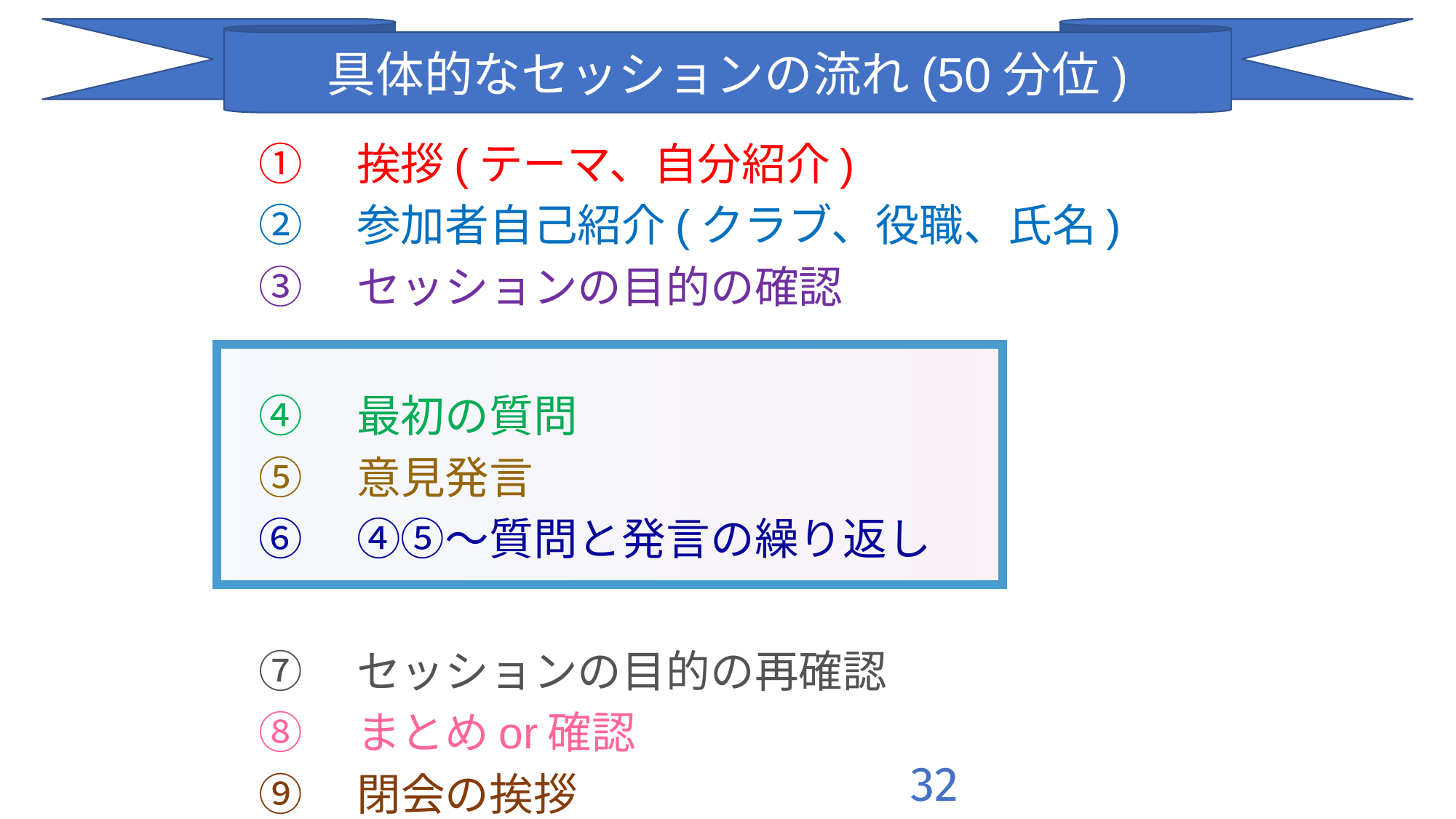

具体的なセッションの流れ(50分位)
①　挨拶(テーマ、自分紹介)
②　参加者自己紹介(クラブ、役職、氏名)
③　セッションの目的の確認
・
・
④　最初の質問
⑤　意見発言
⑥　④⑤～質問と発言の繰り返し
・
・
⑦　セッションの目的の再確認
⑧　まとめor確認
⑨　閉会の挨拶

32